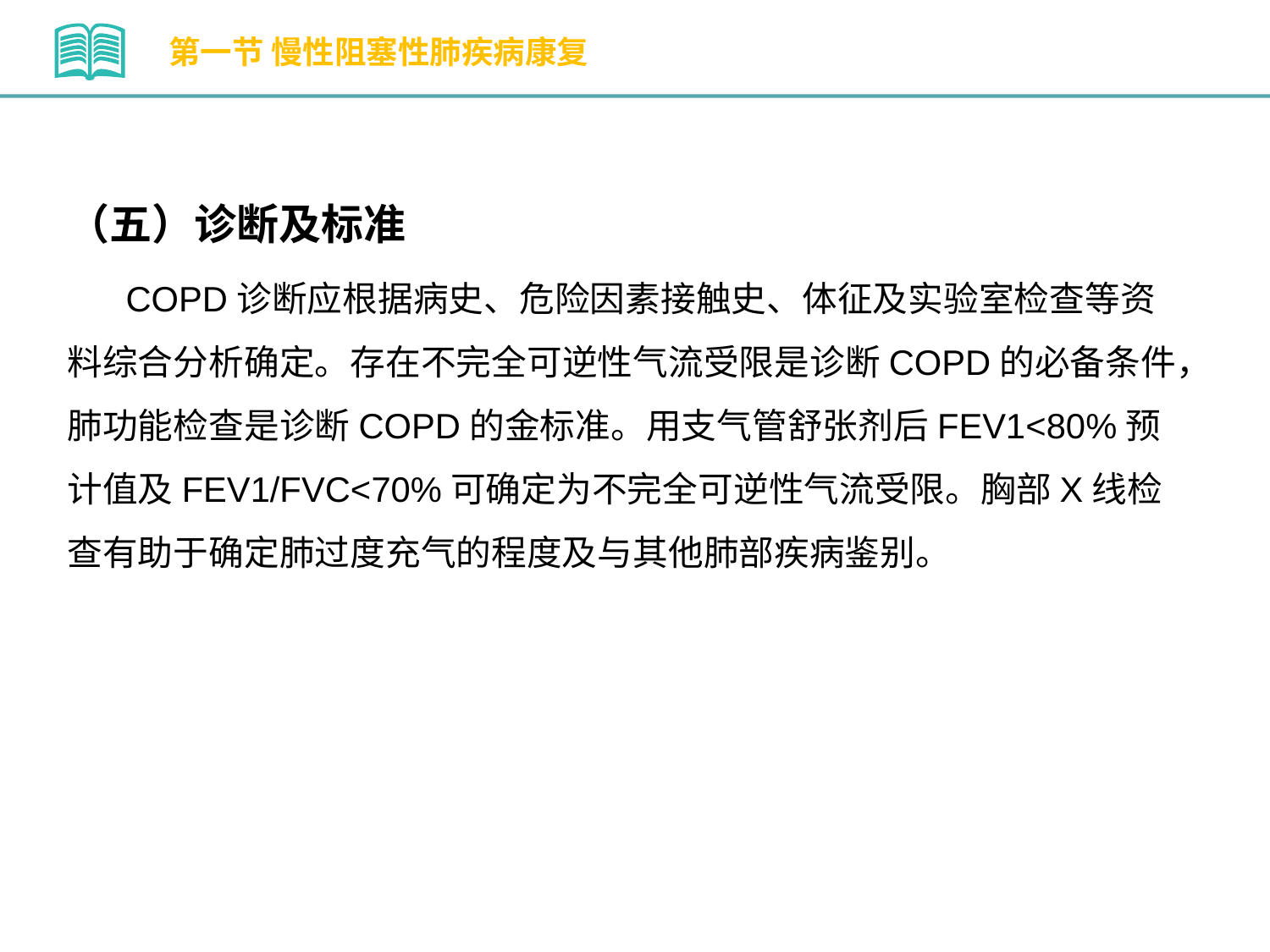

第一节 慢性阻塞性肺疾病康复
（五）诊断及标准
      COPD诊断应根据病史、危险因素接触史、体征及实验室检查等资料综合分析确定。存在不完全可逆性气流受限是诊断COPD的必备条件，肺功能检查是诊断COPD的金标准。用支气管舒张剂后FEV1<80%预计值及FEV1/FVC<70%可确定为不完全可逆性气流受限。胸部X线检查有助于确定肺过度充气的程度及与其他肺部疾病鉴别。